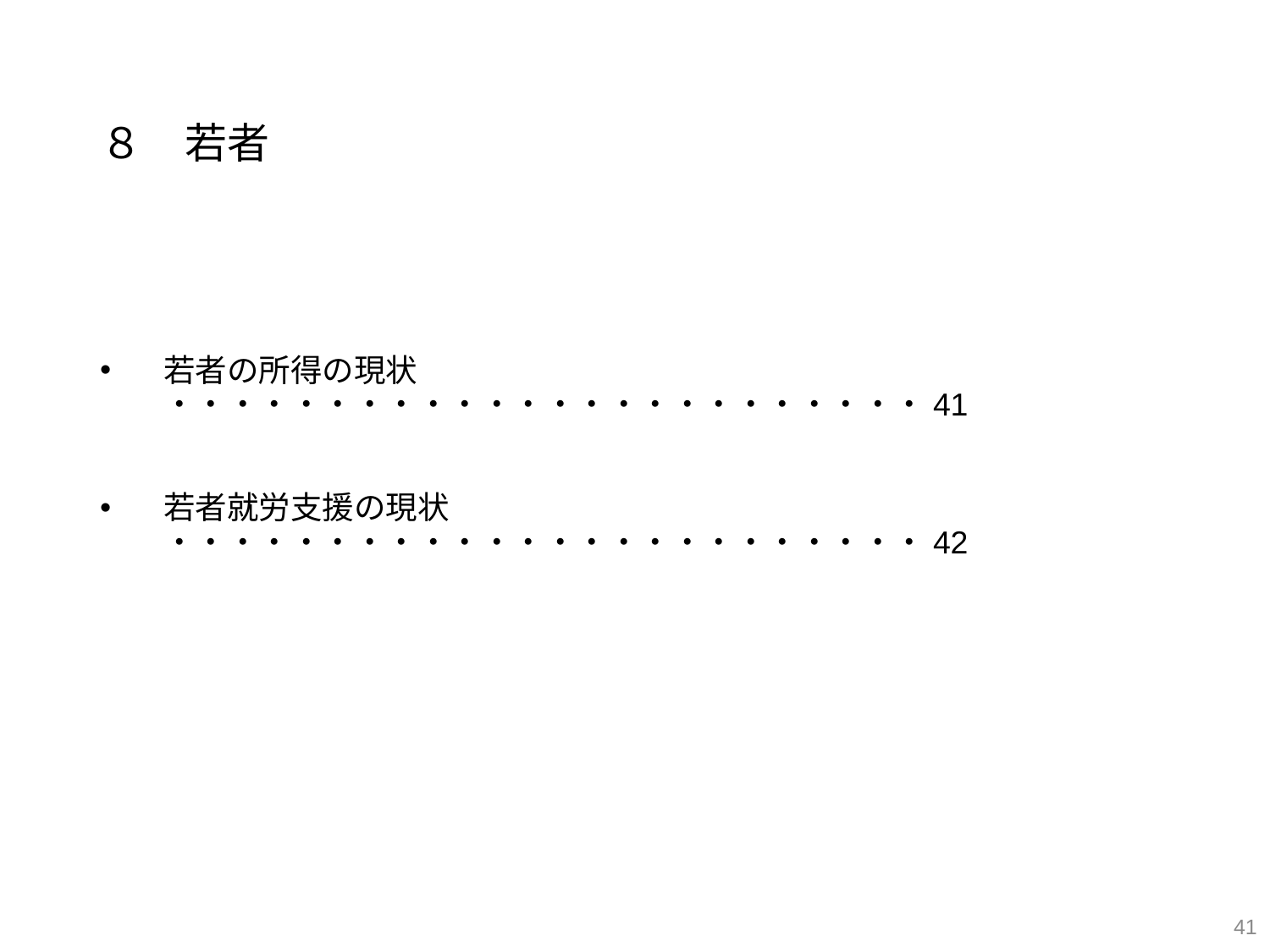

# ８　若者
　若者の所得の現状　　　　　　　　　　　　　・・・・・・・・・・・・・・・・・・・・・・・・41

　若者就労⽀援の現状　　　　　　　　　　　・・・・・・・・・・・・・・・・・・・・・・・・42

41